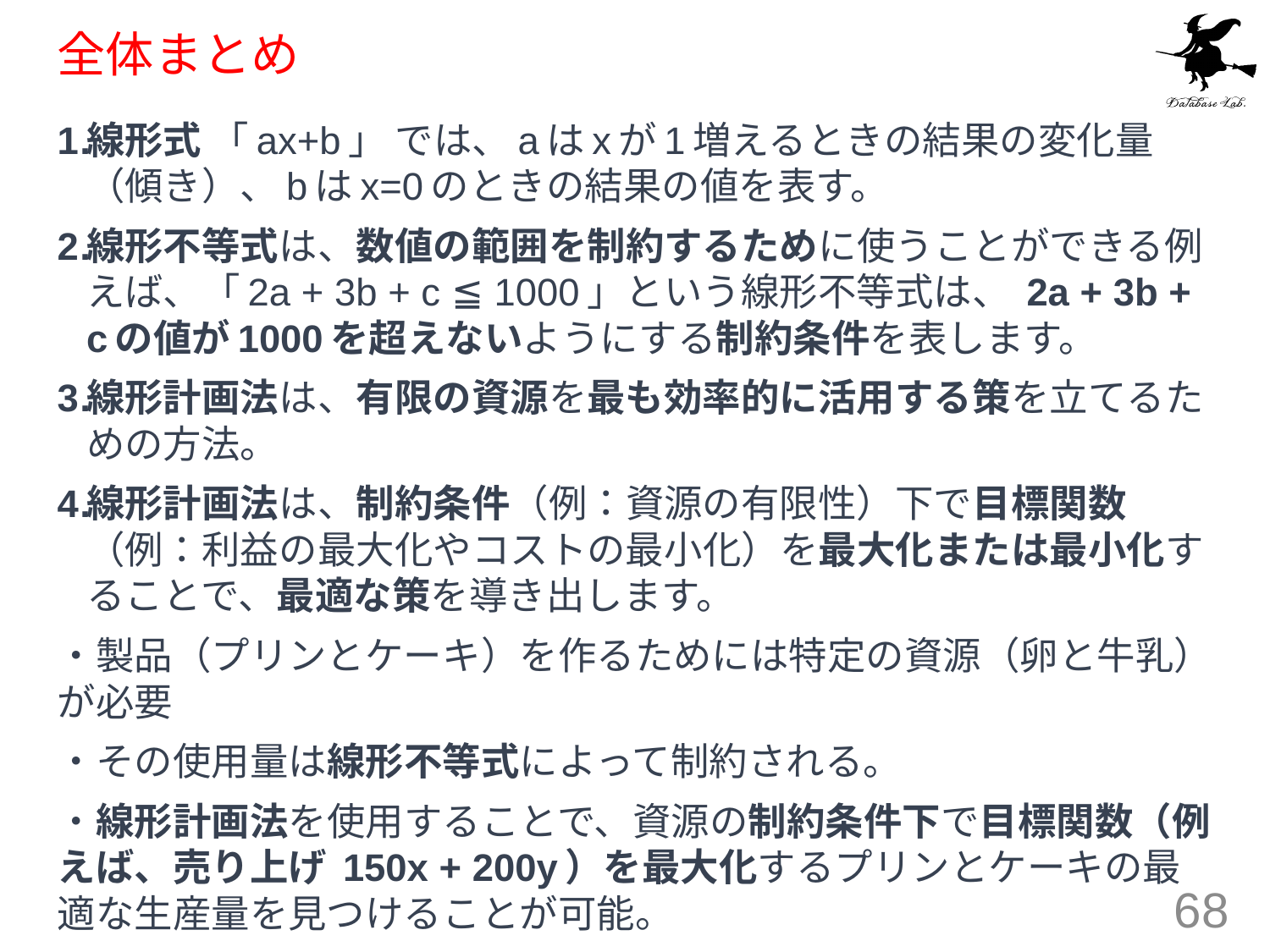

# 全体まとめ
線形式 「ax+b」 では、aはxが1増えるときの結果の変化量（傾き）、bはx=0のときの結果の値を表す。
線形不等式は、数値の範囲を制約するために使うことができる例えば、「2a + 3b + c ≦ 1000」という線形不等式は、 2a + 3b + cの値が1000を超えないようにする制約条件を表します。
線形計画法は、有限の資源を最も効率的に活用する策を立てるための方法。
線形計画法は、制約条件（例：資源の有限性）下で目標関数（例：利益の最大化やコストの最小化）を最大化または最小化することで、最適な策を導き出します。
・製品（プリンとケーキ）を作るためには特定の資源（卵と牛乳）が必要
・その使用量は線形不等式によって制約される。
・線形計画法を使用することで、資源の制約条件下で目標関数（例えば、売り上げ 150x + 200y）を最大化するプリンとケーキの最適な生産量を見つけることが可能。

68